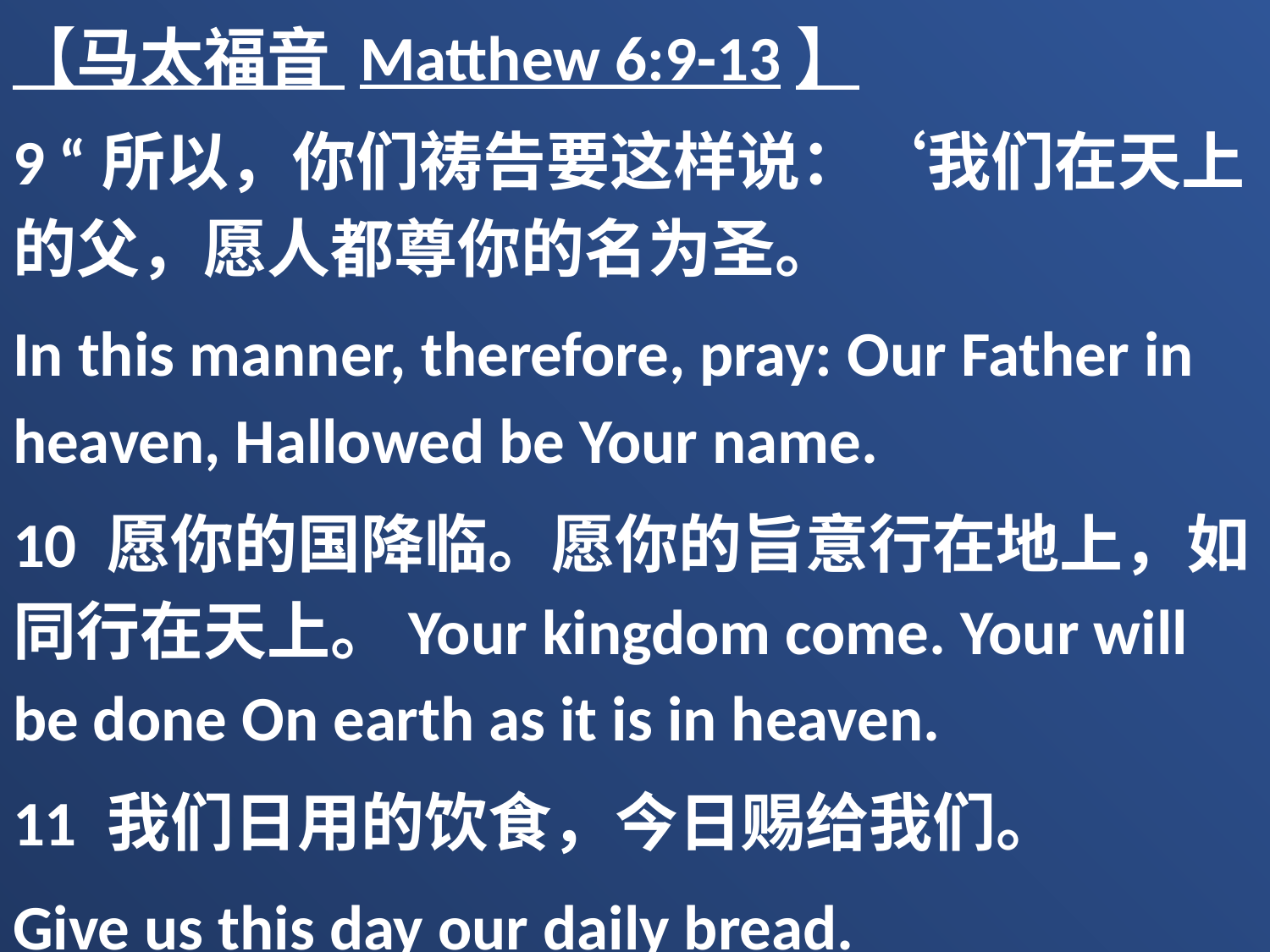

【马太福音 Matthew 6:9-13】
9 “所以，你们祷告要这样说：‘我们在天上的父，愿人都尊你的名为圣。
In this manner, therefore, pray: Our Father in heaven, Hallowed be Your name.
10 愿你的国降临。愿你的旨意行在地上，如同行在天上。Your kingdom come. Your will be done On earth as it is in heaven.
11 我们日用的饮食，今日赐给我们。
Give us this day our daily bread.